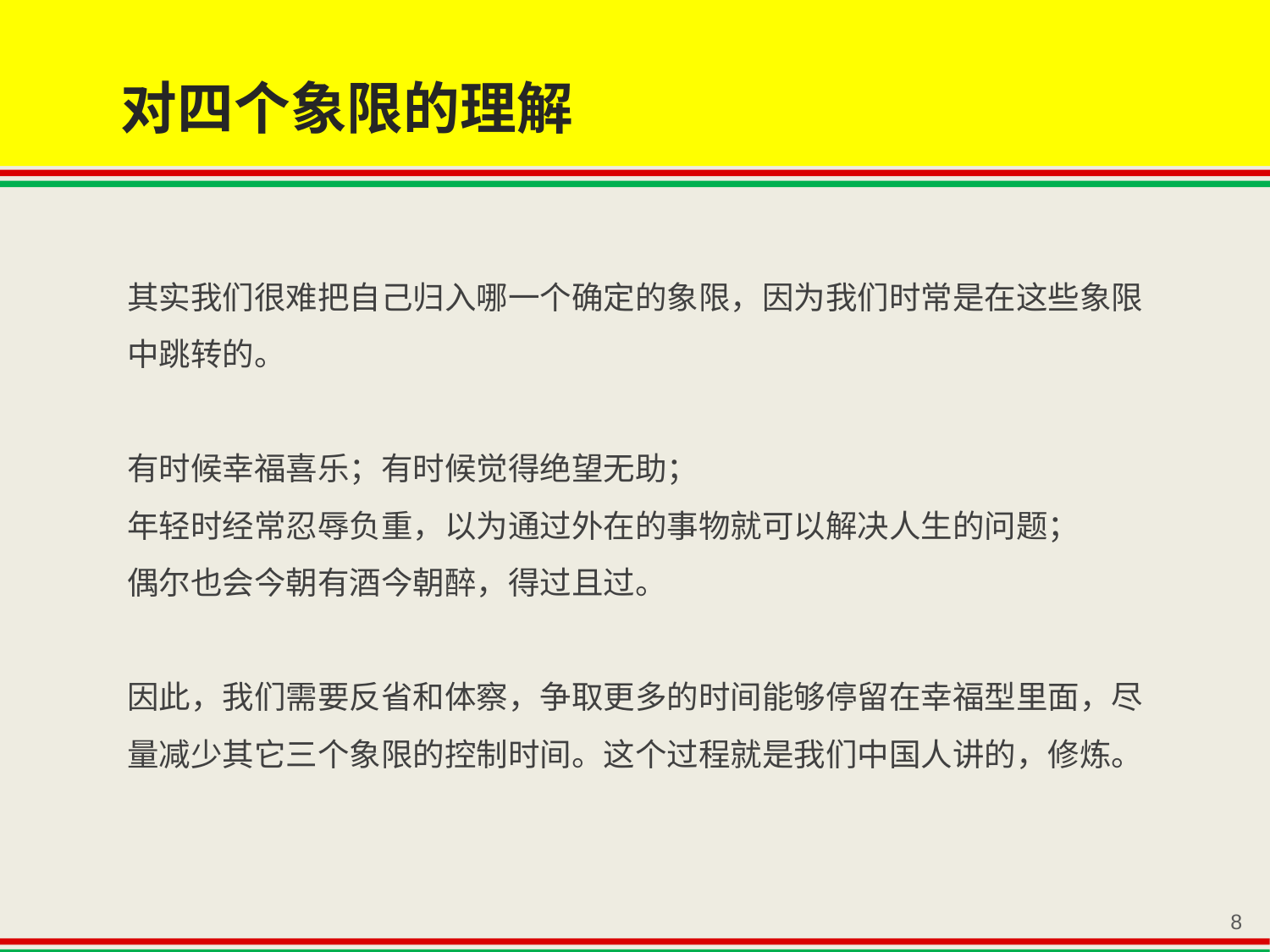

对四个象限的理解

其实我们很难把自己归入哪一个确定的象限，因为我们时常是在这些象限中跳转的。

有时候幸福喜乐；有时候觉得绝望无助；
年轻时经常忍辱负重，以为通过外在的事物就可以解决人生的问题；
偶尔也会今朝有酒今朝醉，得过且过。

因此，我们需要反省和体察，争取更多的时间能够停留在幸福型里面，尽量减少其它三个象限的控制时间。这个过程就是我们中国人讲的，修炼。
8